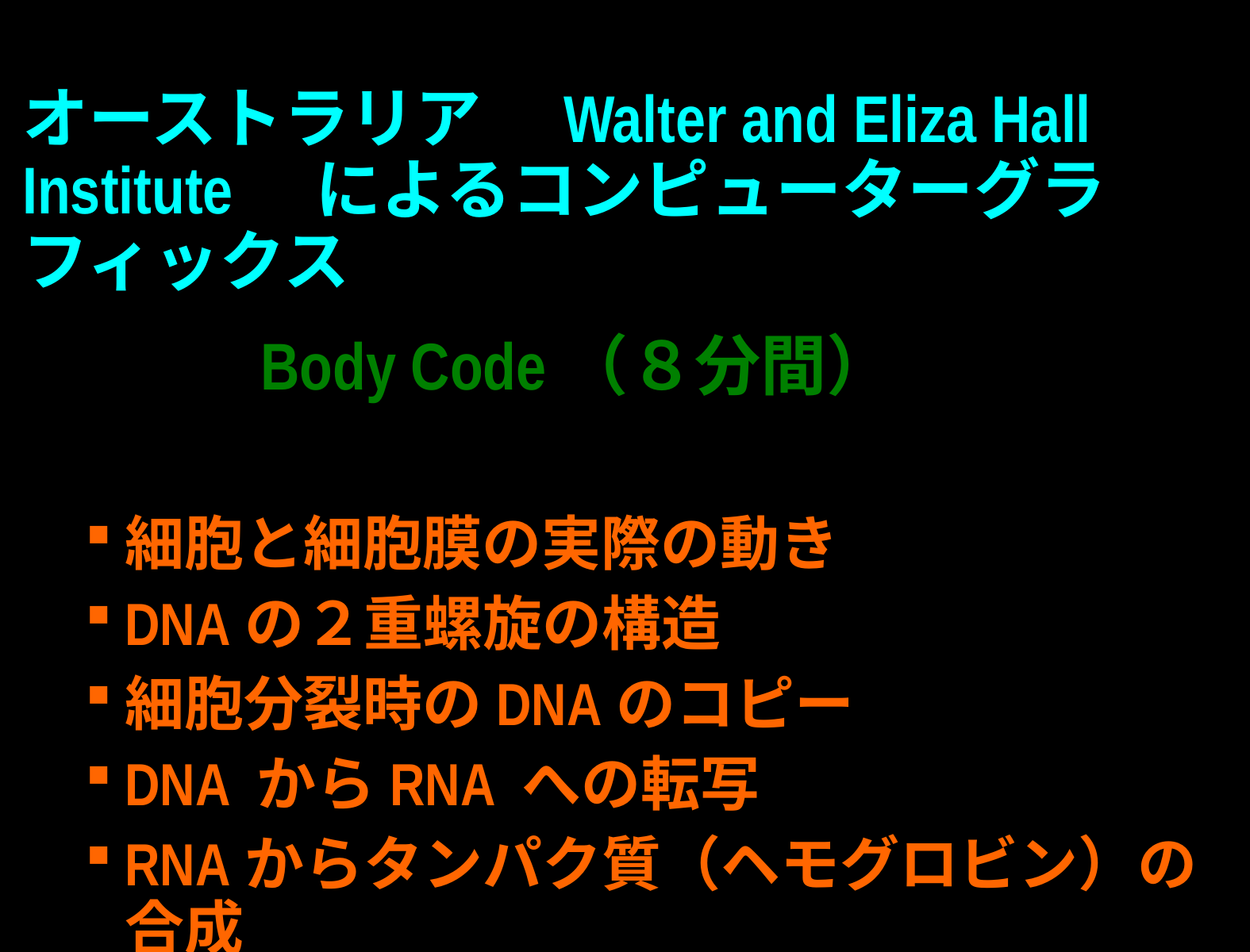

オーストラリア　Walter and Eliza Hall Institute　によるコンピューターグラフィックス
		Body Code（８分間）

細胞と細胞膜の実際の動き
DNAの２重螺旋の構造
細胞分裂時のDNAのコピー
DNA からRNA への転写
RNAからタンパク質（ヘモグロビン）の合成